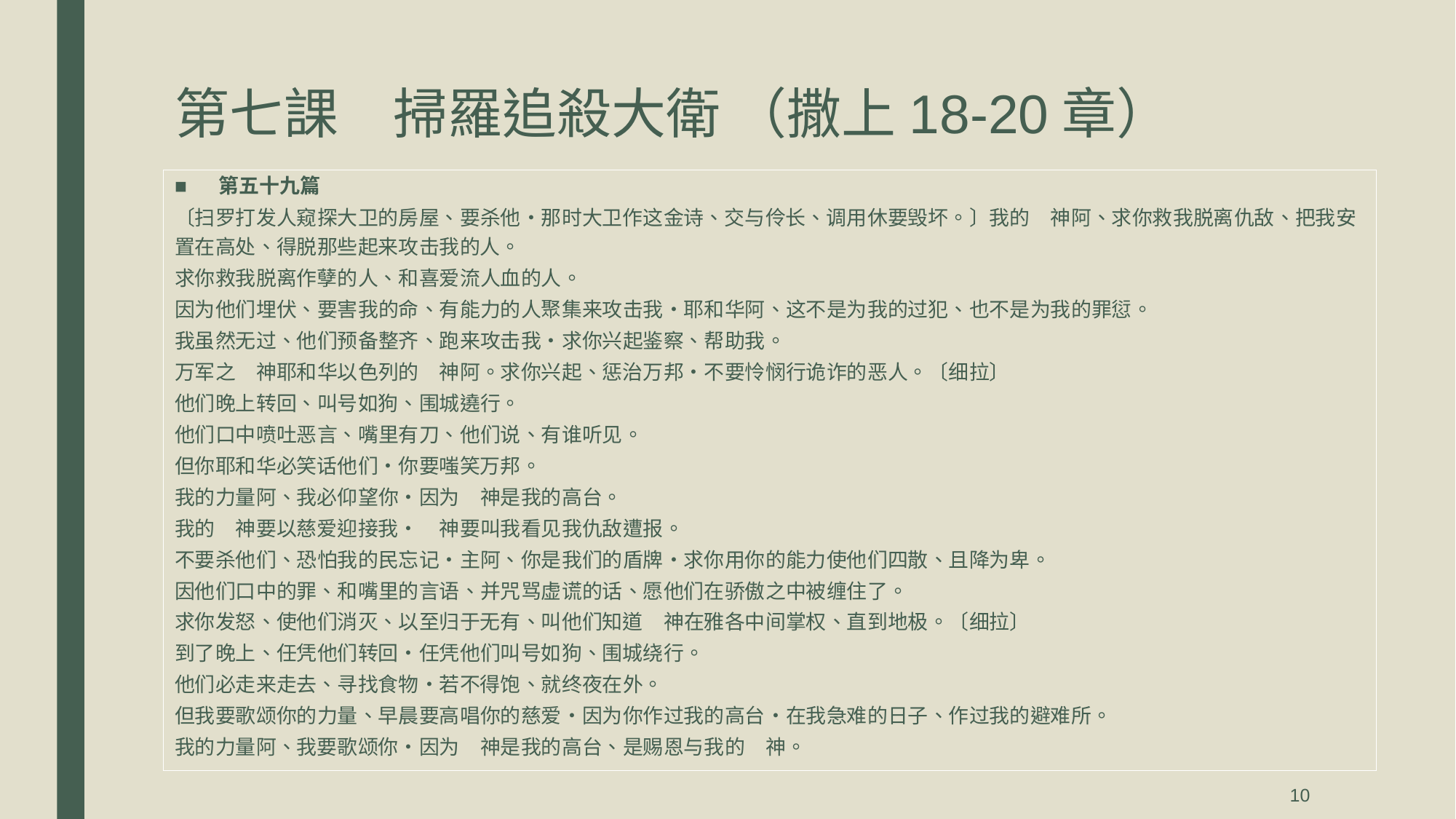

# 第七課	掃羅追殺大衛 （撒上18-20章）
第五十九篇
〔扫罗打发人窥探大卫的房屋、要杀他‧那时大卫作这金诗、交与伶长、调用休要毁坏。〕我的　神阿、求你救我脱离仇敌、把我安置在高处、得脱那些起来攻击我的人。
求你救我脱离作孽的人、和喜爱流人血的人。
因为他们埋伏、要害我的命、有能力的人聚集来攻击我‧耶和华阿、这不是为我的过犯、也不是为我的罪愆。
我虽然无过、他们预备整齐、跑来攻击我‧求你兴起鉴察、帮助我。
万军之　神耶和华以色列的　神阿。求你兴起、惩治万邦‧不要怜悯行诡诈的恶人。〔细拉〕
他们晚上转回、叫号如狗、围城遶行。
他们口中喷吐恶言、嘴里有刀、他们说、有谁听见。
但你耶和华必笑话他们‧你要嗤笑万邦。
我的力量阿、我必仰望你‧因为　神是我的高台。
我的　神要以慈爱迎接我‧　神要叫我看见我仇敌遭报。
不要杀他们、恐怕我的民忘记‧主阿、你是我们的盾牌‧求你用你的能力使他们四散、且降为卑。
因他们口中的罪、和嘴里的言语、并咒骂虚谎的话、愿他们在骄傲之中被缠住了。
求你发怒、使他们消灭、以至归于无有、叫他们知道　神在雅各中间掌权、直到地极。〔细拉〕
到了晚上、任凭他们转回‧任凭他们叫号如狗、围城绕行。
他们必走来走去、寻找食物‧若不得饱、就终夜在外。
但我要歌颂你的力量、早晨要高唱你的慈爱‧因为你作过我的高台‧在我急难的日子、作过我的避难所。
我的力量阿、我要歌颂你‧因为　神是我的高台、是赐恩与我的　神。

10